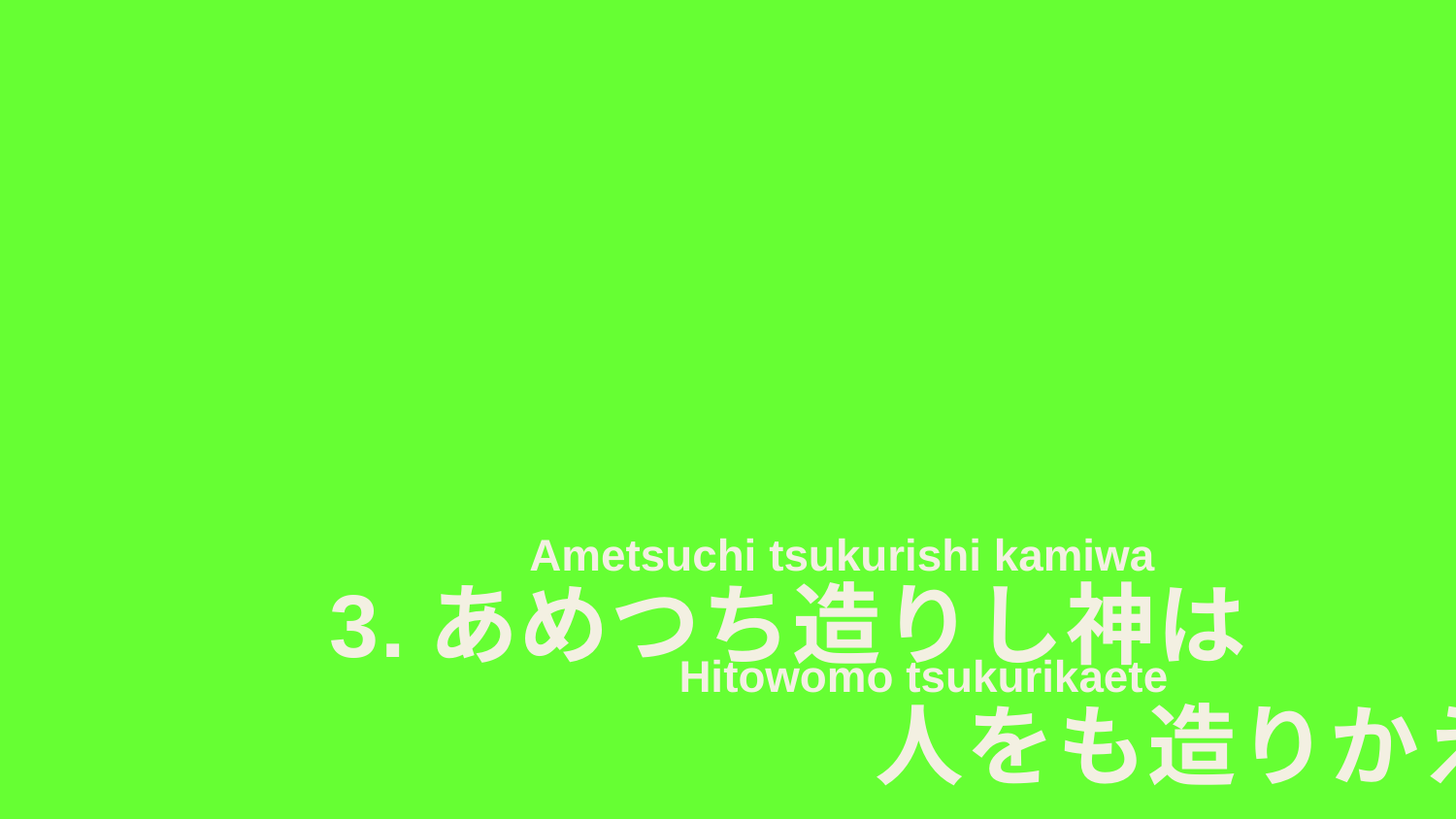

Ametsuchi tsukurishi kamiwa

                  　　 Hitowomo tsukurikaete
3.あめつち造りし神は
　　　　　　人をも造りかえて